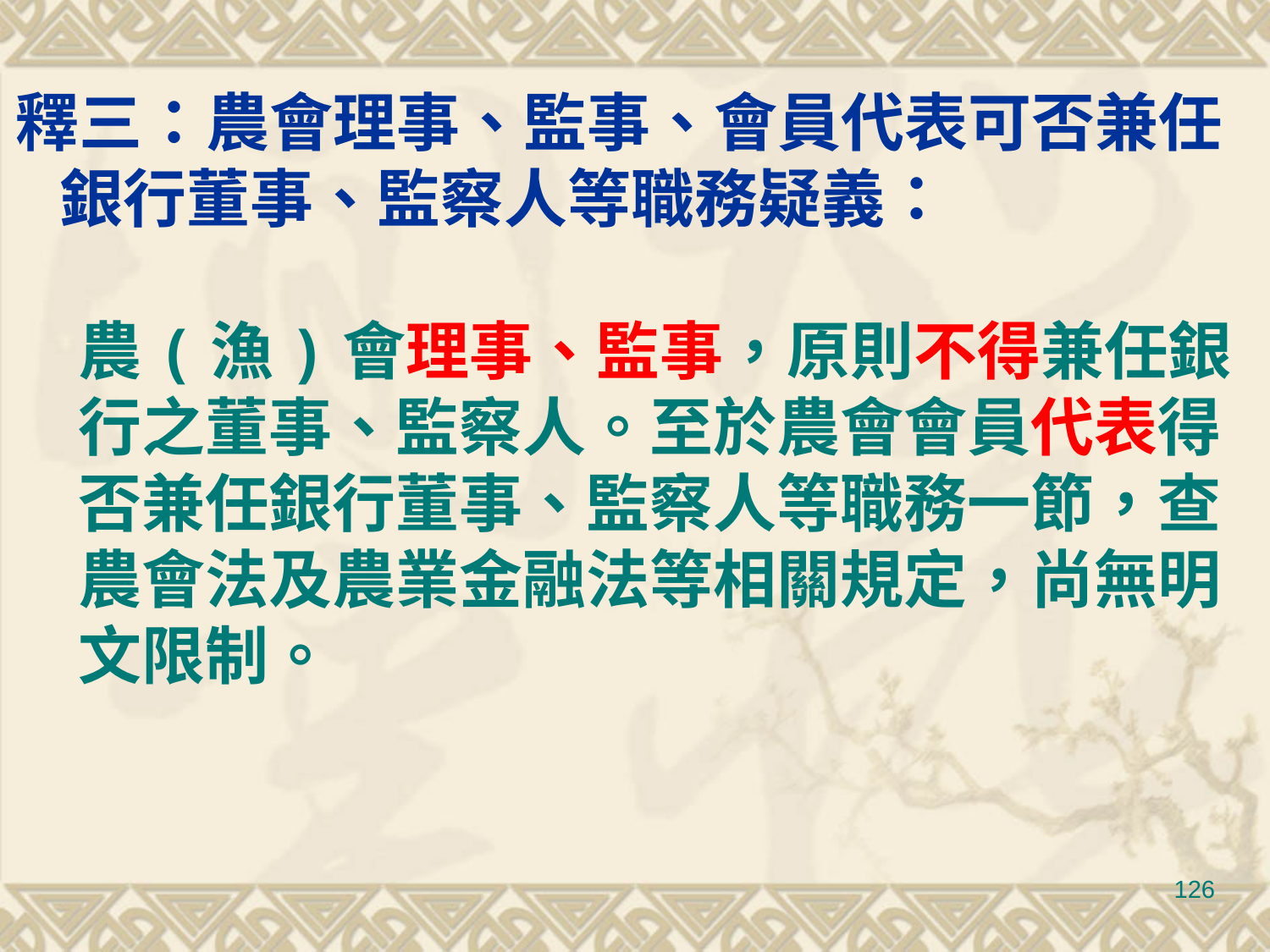

釋三：農會理事、監事、會員代表可否兼任
  銀行董事、監察人等職務疑義：

農(漁)會理事、監事，原則不得兼任銀行之董事、監察人。至於農會會員代表得否兼任銀行董事、監察人等職務一節，查農會法及農業金融法等相關規定，尚無明文限制。
126